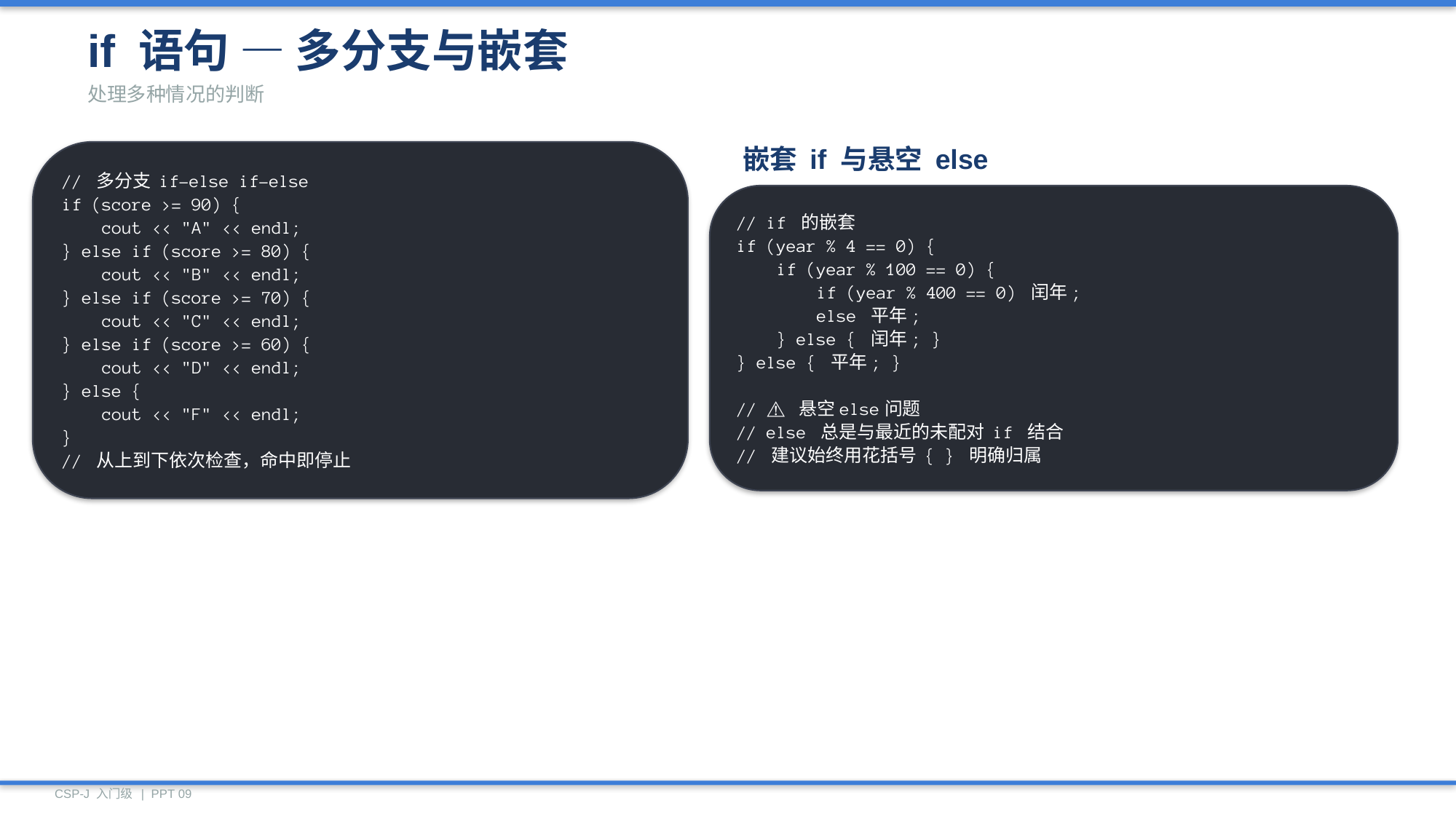

if 语句 — 多分支与嵌套
处理多种情况的判断
// 多分支 if-else if-else
if (score >= 90) {
    cout << "A" << endl;
} else if (score >= 80) {
    cout << "B" << endl;
} else if (score >= 70) {
    cout << "C" << endl;
} else if (score >= 60) {
    cout << "D" << endl;
} else {
    cout << "F" << endl;
}
// 从上到下依次检查，命中即停止
嵌套 if 与悬空 else
// if 的嵌套
if (year % 4 == 0) {
    if (year % 100 == 0) {
        if (year % 400 == 0) 闰年;
        else 平年;
    } else { 闰年; }
} else { 平年; }

// ⚠ 悬空else问题
// else 总是与最近的未配对 if 结合
// 建议始终用花括号 { } 明确归属

CSP-J 入门级  |  PPT 09